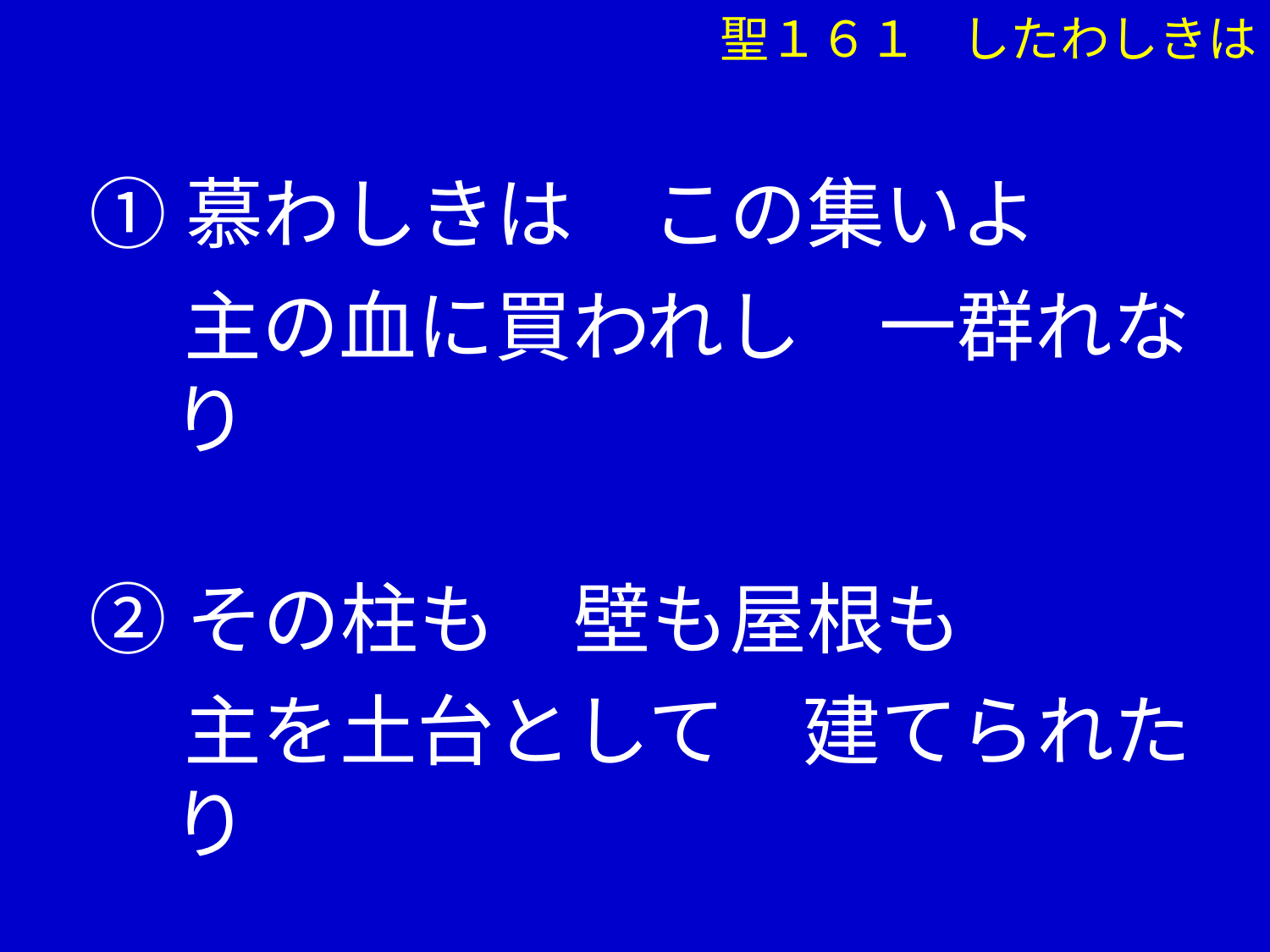

聖１６１    したわしきは
①慕わしきは　この集いよ
　 主の血に買われし　一群れなり

②その柱も　壁も屋根も
　 主を土台として　建てられたり